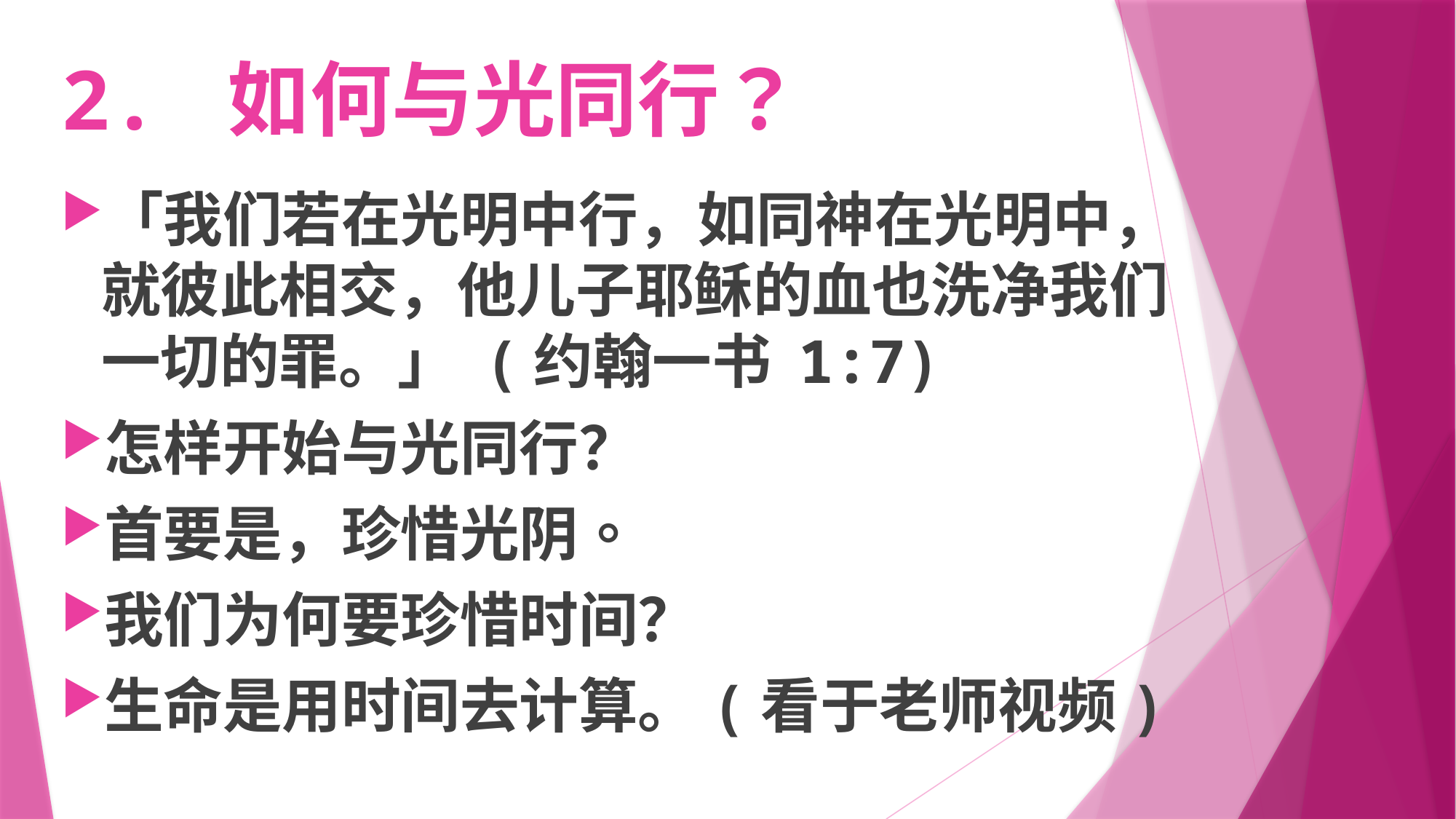

# 2. 如何与光同行？
「我们若在光明中行，如同神在光明中，就彼此相交，他儿子耶稣的血也洗净我们一切的罪。」 (约翰一书 1:7)
怎样开始与光同行？
首要是，珍惜光阴。
我们为何要珍惜时间？
生命是用时间去计算。(看于老师视频)